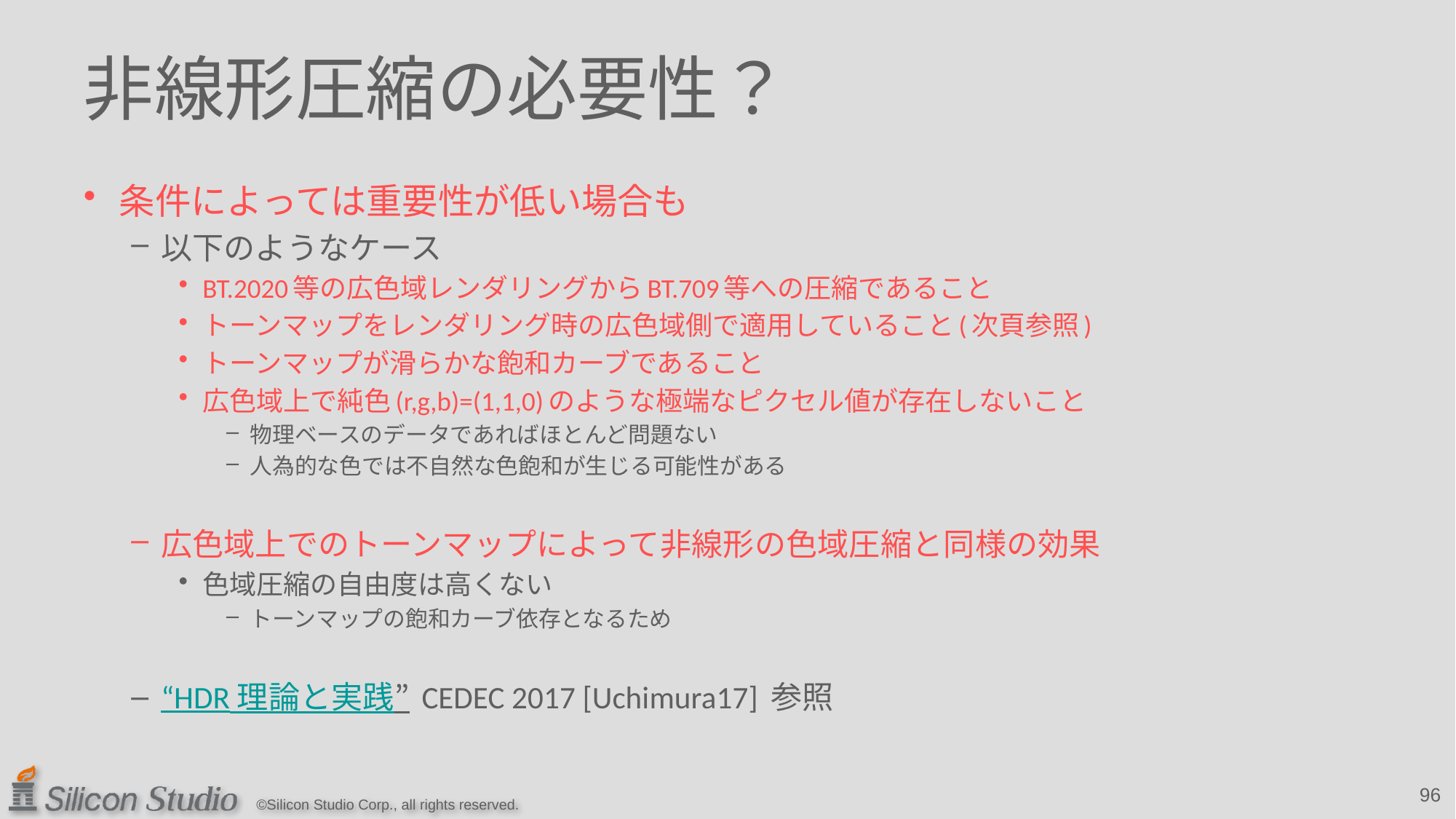

# 非線形圧縮の必要性？
条件によっては重要性が低い場合も
以下のようなケース
BT.2020等の広色域レンダリングからBT.709等への圧縮であること
トーンマップをレンダリング時の広色域側で適用していること(次頁参照)
トーンマップが滑らかな飽和カーブであること
広色域上で純色(r,g,b)=(1,1,0)のような極端なピクセル値が存在しないこと
物理ベースのデータであればほとんど問題ない
人為的な色では不自然な色飽和が生じる可能性がある

広色域上でのトーンマップによって非線形の色域圧縮と同様の効果
色域圧縮の自由度は高くない
トーンマップの飽和カーブ依存となるため

“HDR 理論と実践” CEDEC 2017 [Uchimura17] 参照
96